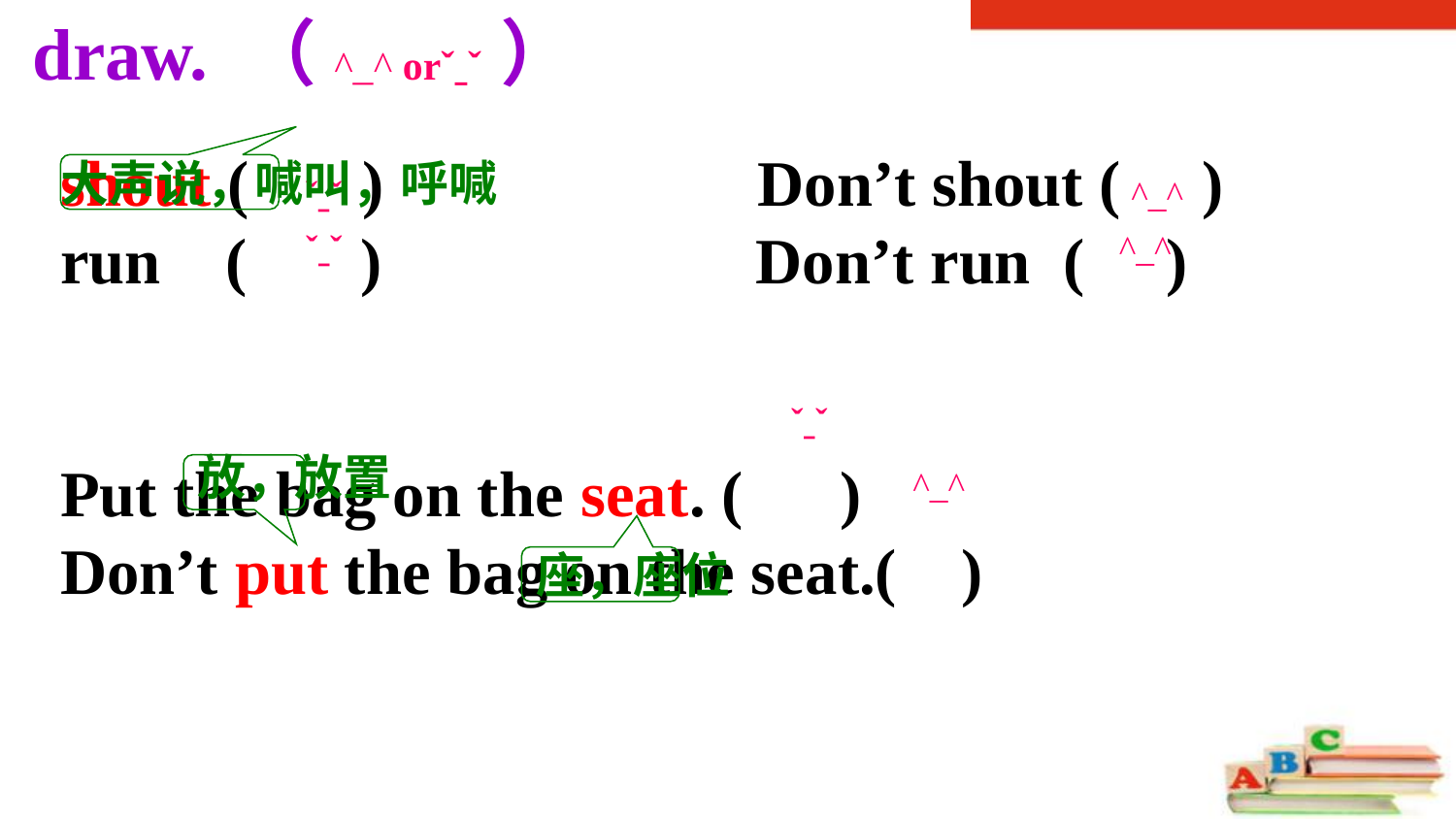

draw. （^_^ orˇˍˇ ）
shout (       )                       Don’t shout (     )
run    (       )                       Don’t run  (     )

Put the bag on the seat. (      )
Don’t put the bag on the seat.(    )
大声说，喊叫，呼喊

ˇˍˇ
^_^
ˇˍˇ
^_^
ˇˍˇ
放，放置

^_^
座，座位